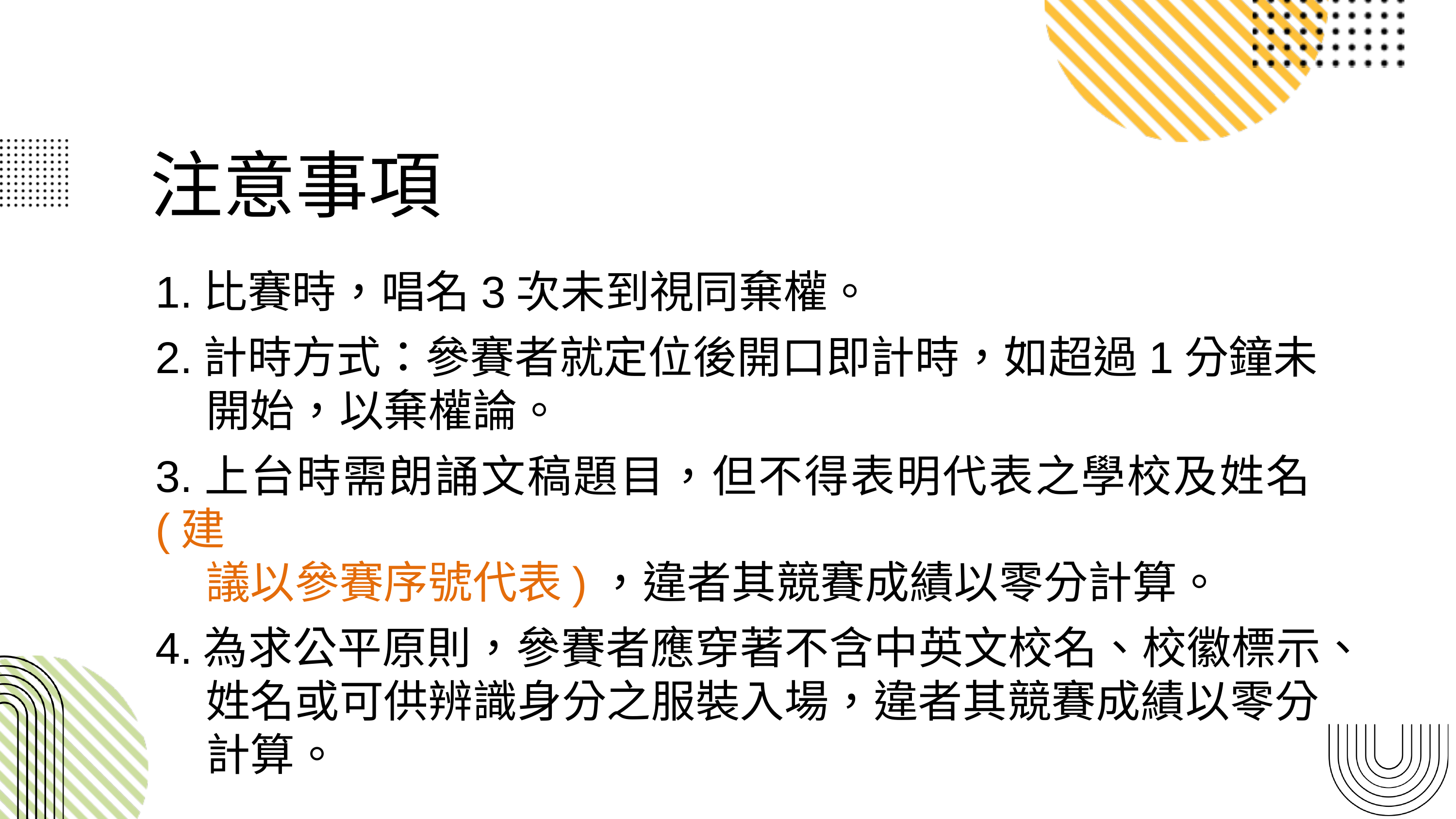

注意事項

1.比賽時，唱名3次未到視同棄權。
2.計時方式：參賽者就定位後開口即計時，如超過1分鐘未
    開始，以棄權論。
3.上台時需朗誦文稿題目，但不得表明代表之學校及姓名(建
    議以參賽序號代表)，違者其競賽成績以零分計算。
4.為求公平原則，參賽者應穿著不含中英文校名、校徽標示、
    姓名或可供辨識身分之服裝入場，違者其競賽成績以零分
    計算。